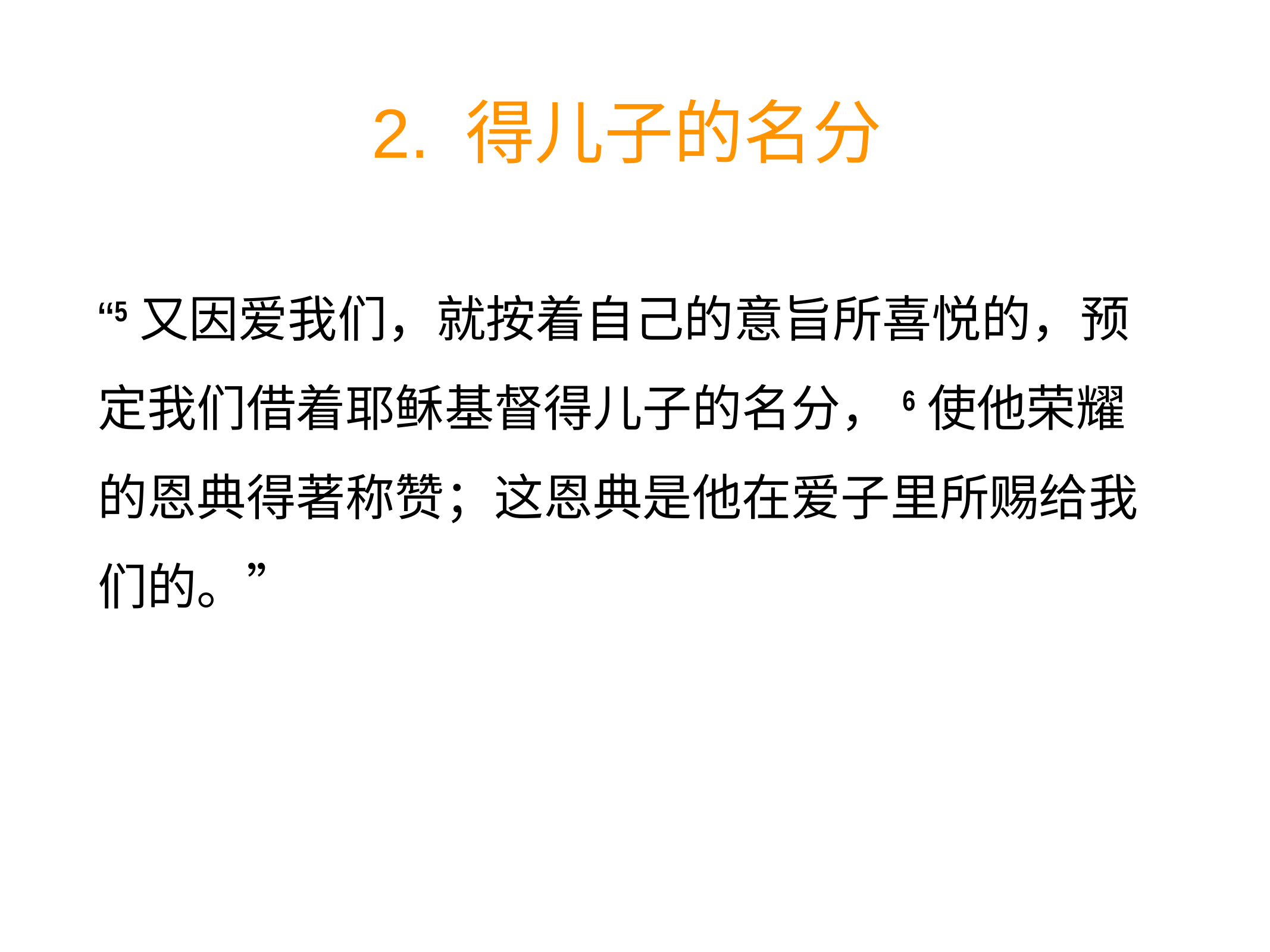

# 2. 得儿子的名分
“5又因爱我们，就按着自己的意旨所喜悦的，预定我们借着耶稣基督得儿子的名分，6使他荣耀的恩典得著称赞；这恩典是他在爱子里所赐给我们的。”